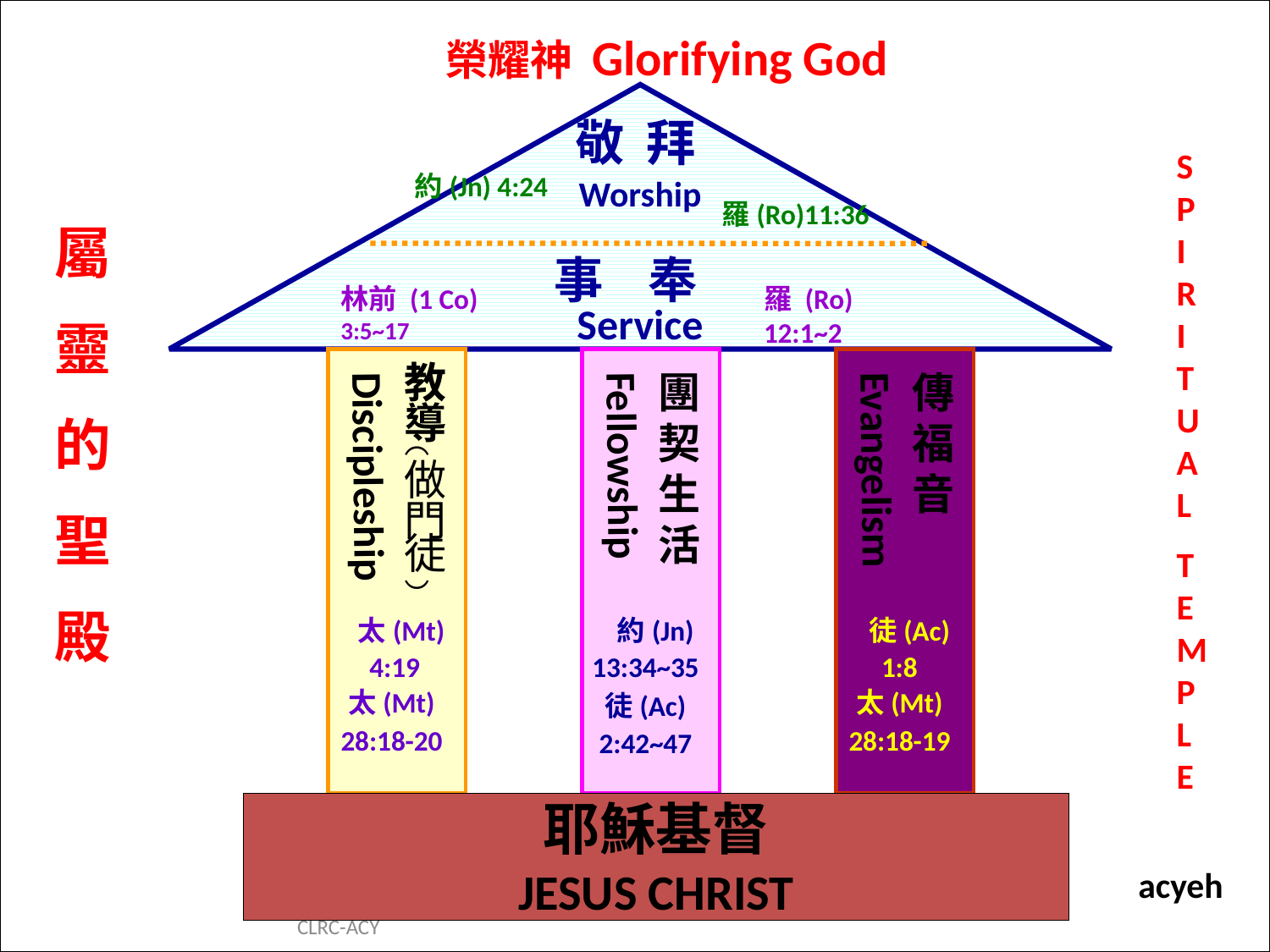

榮耀神 Glorifying God

敬  拜
Worship
SPIRI TUAL
TEMPLE
約(Jn) 4:24
羅(Ro)11:36
屬
靈
的
聖
殿

事    奉    Service
林前 (1 Co)     3:5~17
羅 (Ro) 12:1~2

教導
⁀做
門
徒‿
團契生活

傳福音
Fellowship
Evangelism
Discipleship
 太(Mt)
 4:19
太(Mt)
28:18-20
 約(Jn) 13:34~35
徒(Ac)
2:42~47
 徒(Ac)
1:8
太(Mt)
28:18-19

耶穌基督
JESUS CHRIST
acyeh

CLRC-ACY